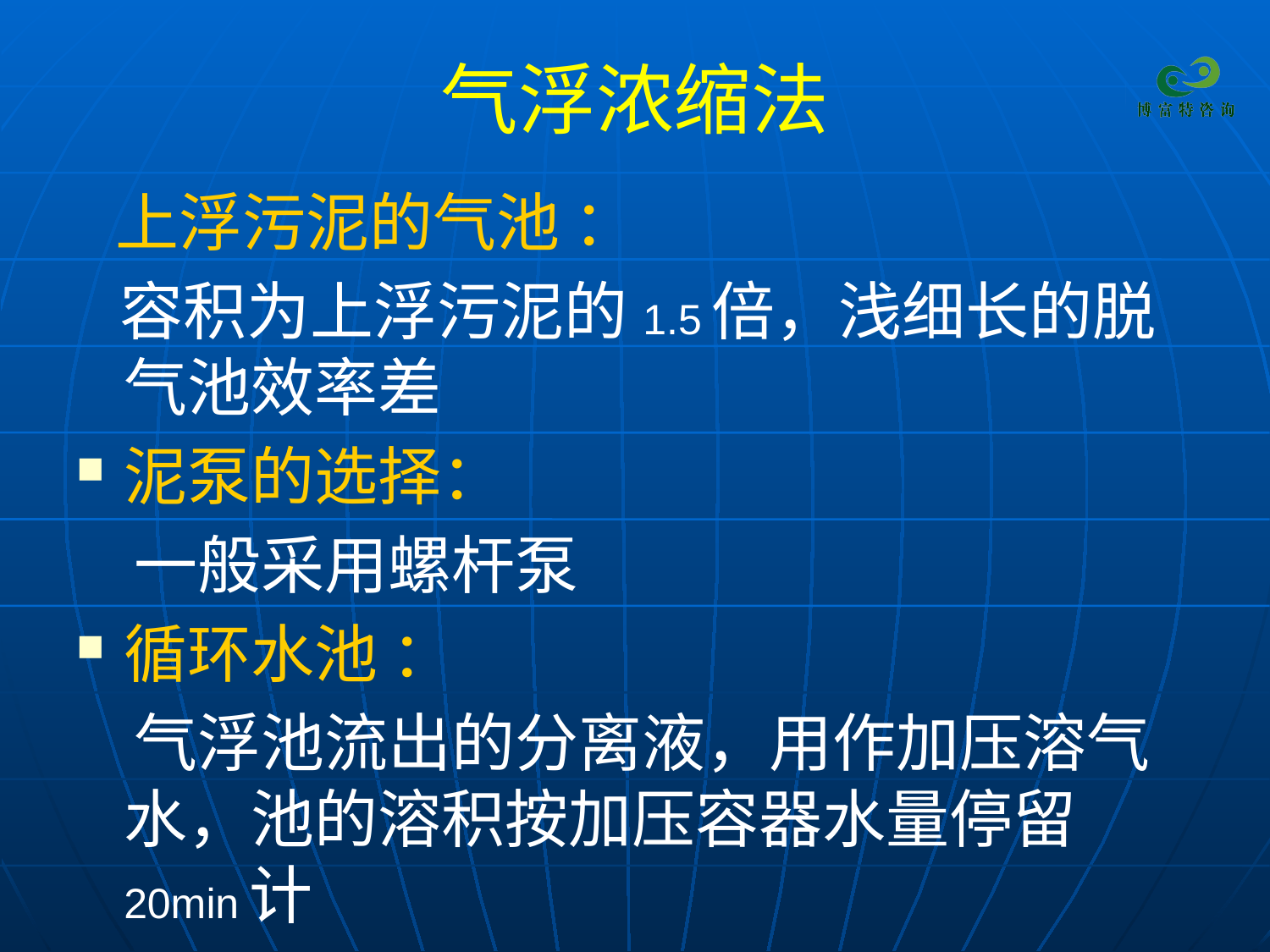

# 气浮浓缩法
  上浮污泥的气池 ：
  容积为上浮污泥的1.5倍，浅细长的脱气池效率差
泥泵的选择：
   一般采用螺杆泵
循环水池 ：
   气浮池流出的分离液，用作加压溶气水，池的溶积按加压容器水量停留20min计